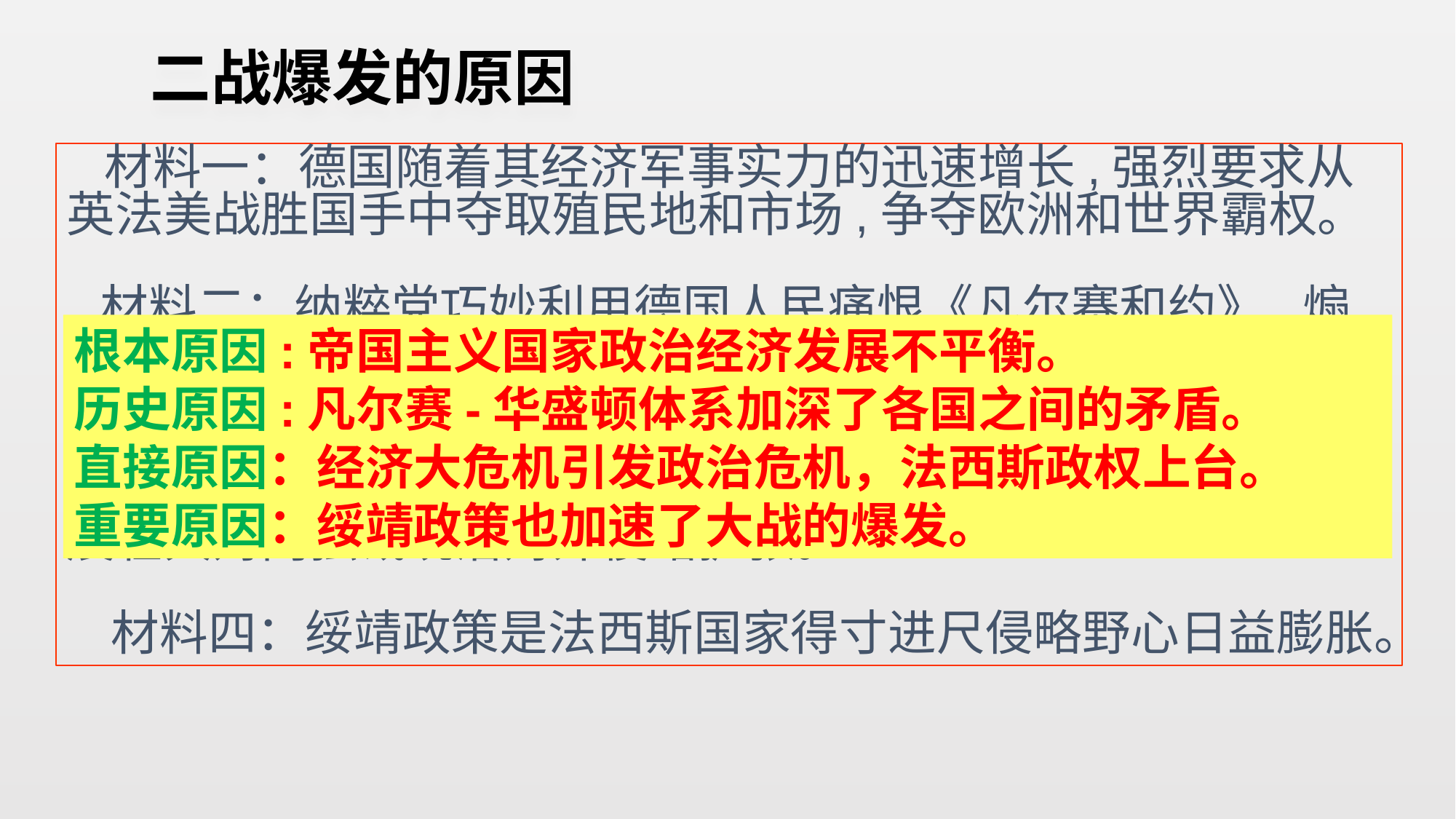

二战爆发的原因
  材料一：德国随着其经济军事实力的迅速增长,强烈要求从英法美战胜国手中夺取殖民地和市场,争夺欧洲和世界霸权。

  材料二：纳粹党巧妙利用德国人民痛恨《凡尔赛和约》,煽动复仇主义情绪和种族狂热,鼓吹日耳曼人必须以战争“获取生存空间”,要用“德国的剑为德国的犁取得土地”。

  材料三：经济危机激化了社会阶级矛盾,法西斯势力趁势发展壮大对内独裁统治对外侵略扩张。

   材料四：绥靖政策是法西斯国家得寸进尺侵略野心日益膨胀。
根本原因:帝国主义国家政治经济发展不平衡。
历史原因:凡尔赛-华盛顿体系加深了各国之间的矛盾。
直接原因：经济大危机引发政治危机，法西斯政权上台。
重要原因：绥靖政策也加速了大战的爆发。